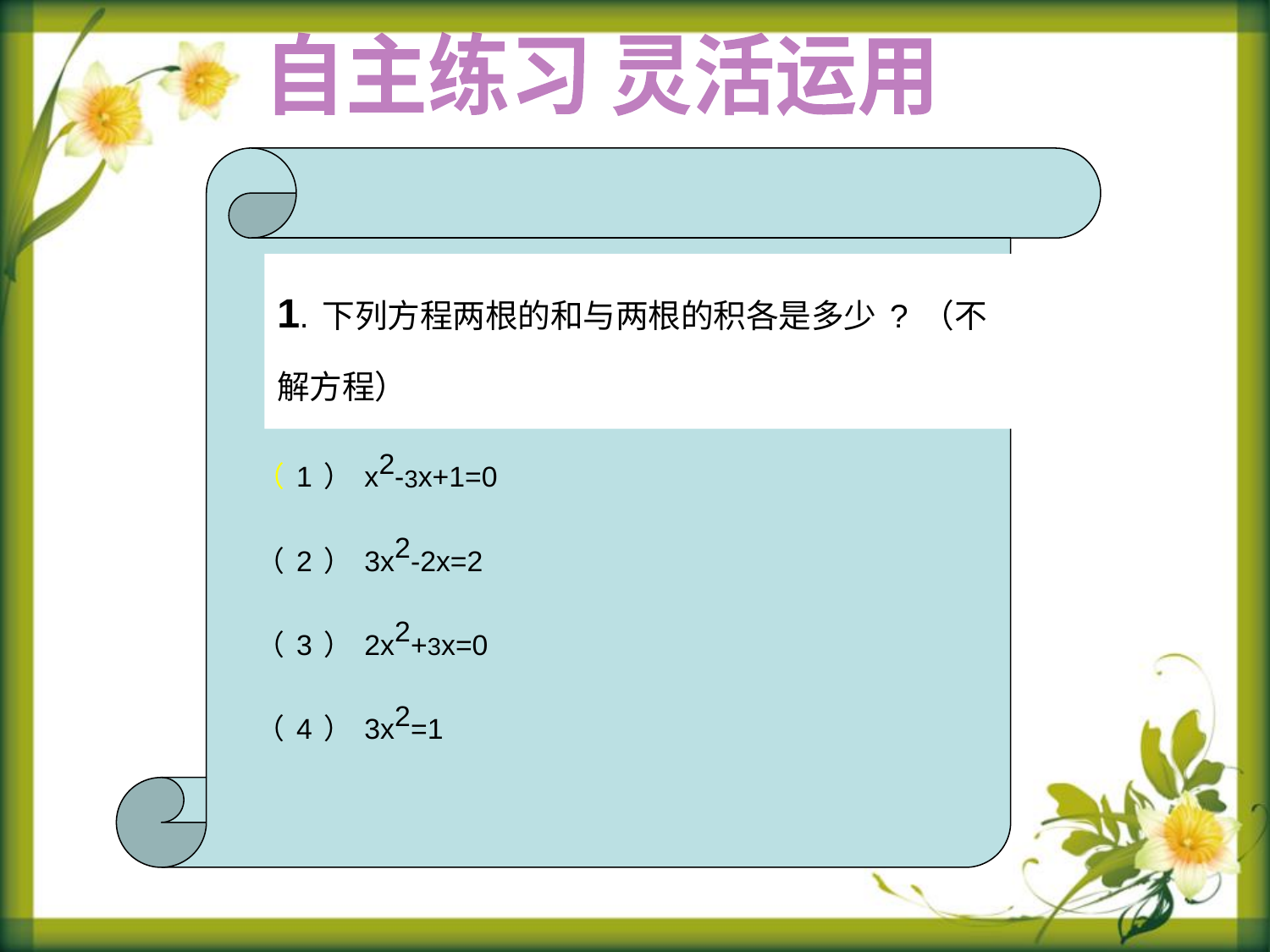

自主练习 灵活运用

1.下列方程两根的和与两根的积各是多少?（不解方程）
（1）x2-3x+1=0
（2）3x2-2x=2
（3）2x2+3x=0
（4）3x2=1